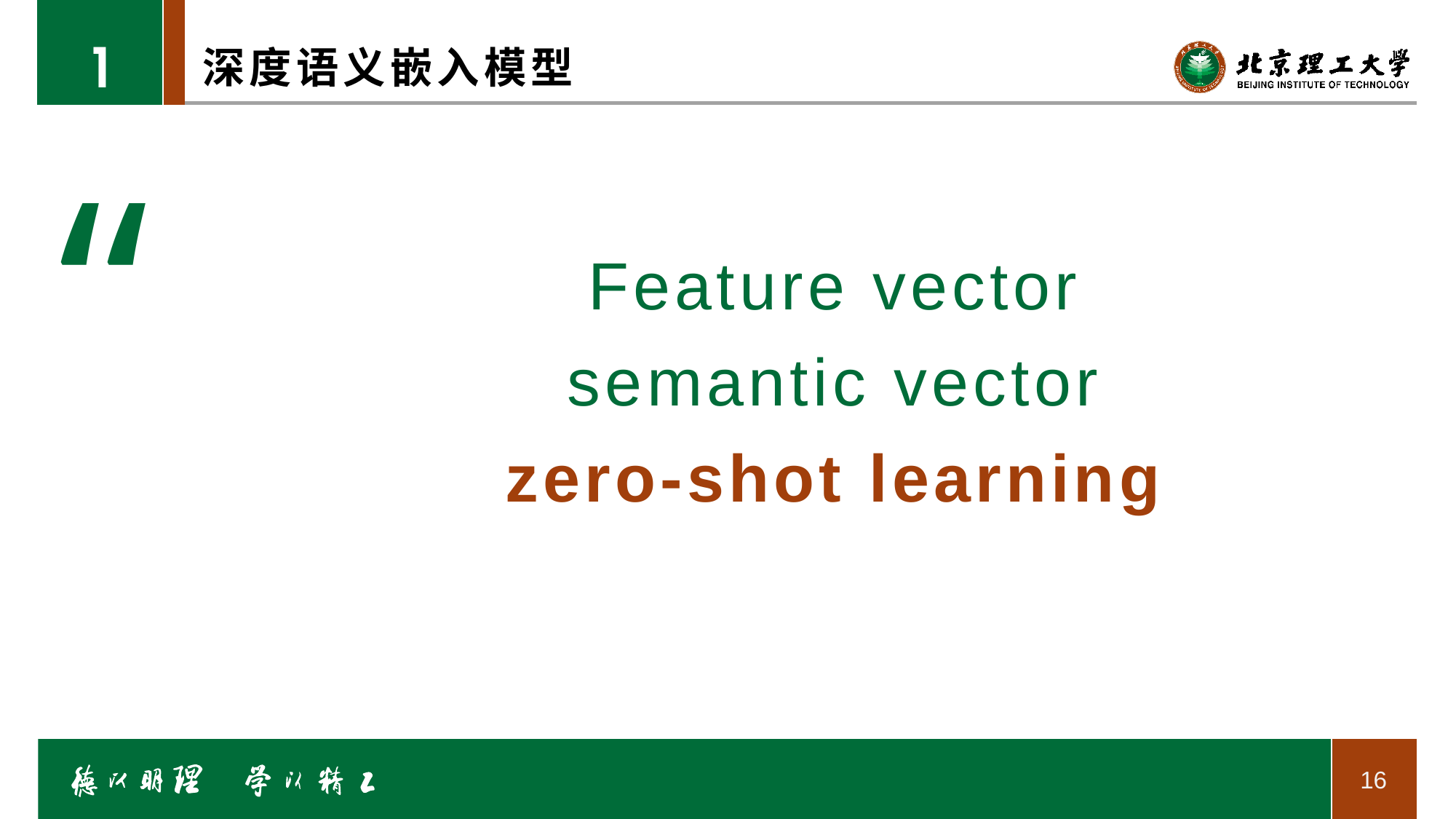

1
# 深度语义嵌入模型
“

Feature vector
semantic vector
zero-shot learning